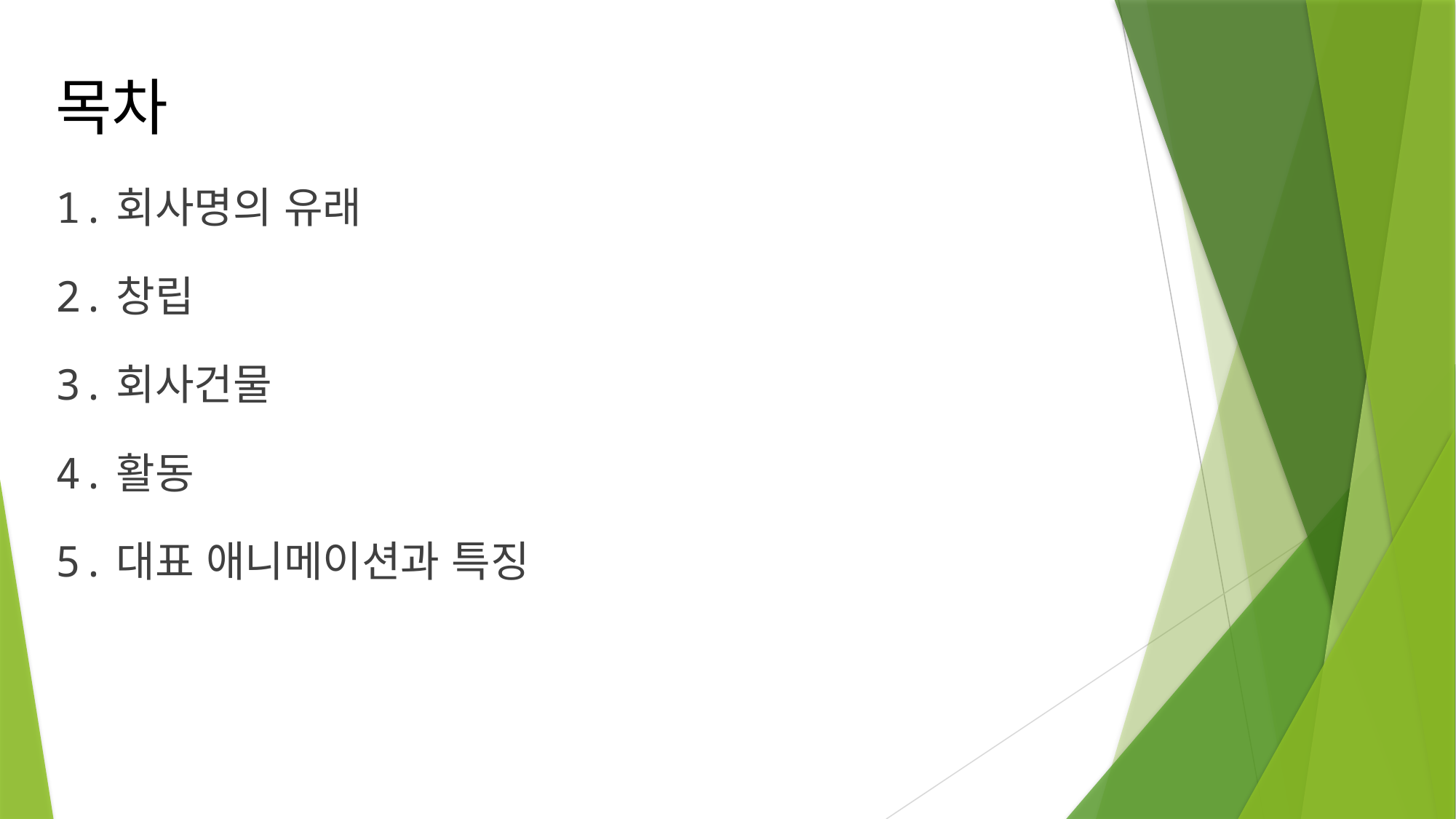

# 목차
1.회사명의 유래

2.창립

3.회사건물

4.활동

5.대표 애니메이션과 특징